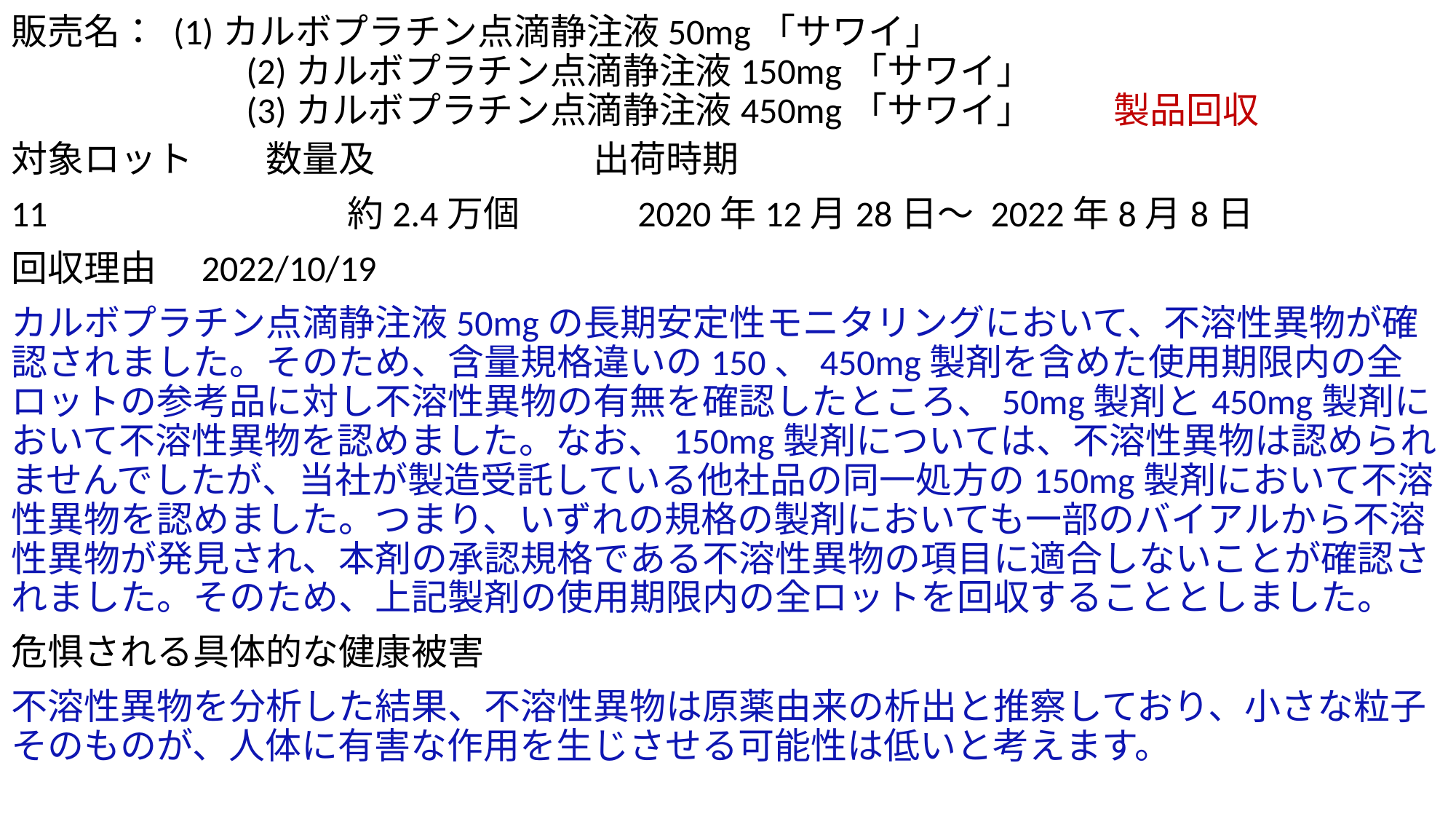

# 販売名： (1)カルボプラチン点滴静注液50mg「サワイ」 　　　　　　 (2)カルボプラチン点滴静注液150mg「サワイ」 　　　　　　 (3)カルボプラチン点滴静注液450mg「サワイ」 　　製品回収
対象ロット　　数量及　　　　　　出荷時期
11　　　　　　　　約2.4万個　　　2020年12月28日～ 2022年8月8日
回収理由　2022/10/19
カルボプラチン点滴静注液50mgの長期安定性モニタリングにおいて、不溶性異物が確認されました。そのため、含量規格違いの150、450mg製剤を含めた使用期限内の全ロットの参考品に対し不溶性異物の有無を確認したところ、50mg製剤と450mg製剤において不溶性異物を認めました。なお、150mg製剤については、不溶性異物は認められませんでしたが、当社が製造受託している他社品の同一処方の150mg製剤において不溶性異物を認めました。つまり、いずれの規格の製剤においても一部のバイアルから不溶性異物が発見され、本剤の承認規格である不溶性異物の項目に適合しないことが確認されました。そのため、上記製剤の使用期限内の全ロットを回収することとしました。
危惧される具体的な健康被害
不溶性異物を分析した結果、不溶性異物は原薬由来の析出と推察しており、小さな粒子そのものが、人体に有害な作用を生じさせる可能性は低いと考えます。